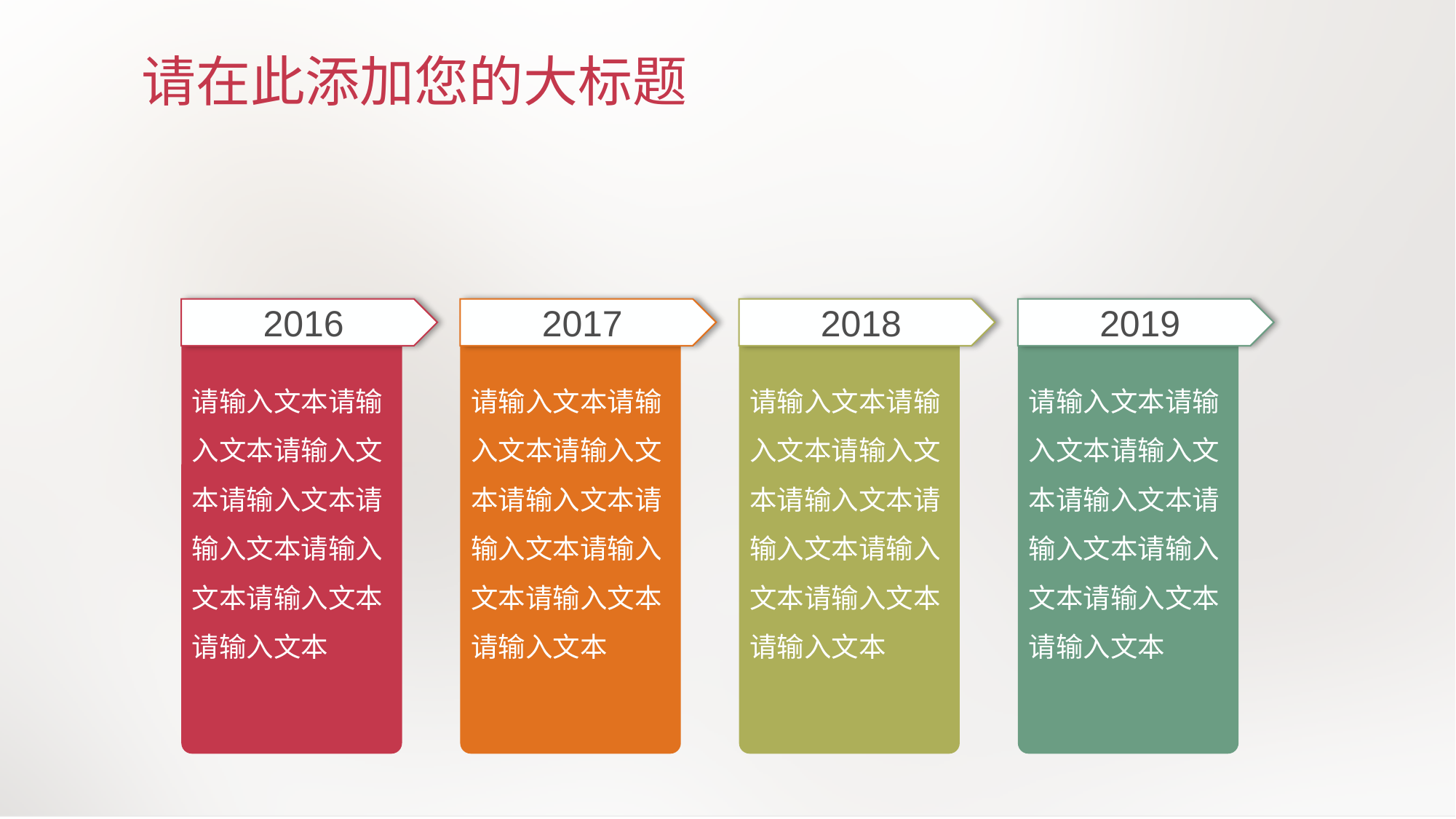

# 请在此添加您的大标题

2016

2017

2018

2019
请输入文本请输入文本请输入文本请输入文本请输入文本请输入文本请输入文本请输入文本
请输入文本请输入文本请输入文本请输入文本请输入文本请输入文本请输入文本请输入文本
请输入文本请输入文本请输入文本请输入文本请输入文本请输入文本请输入文本请输入文本
请输入文本请输入文本请输入文本请输入文本请输入文本请输入文本请输入文本请输入文本